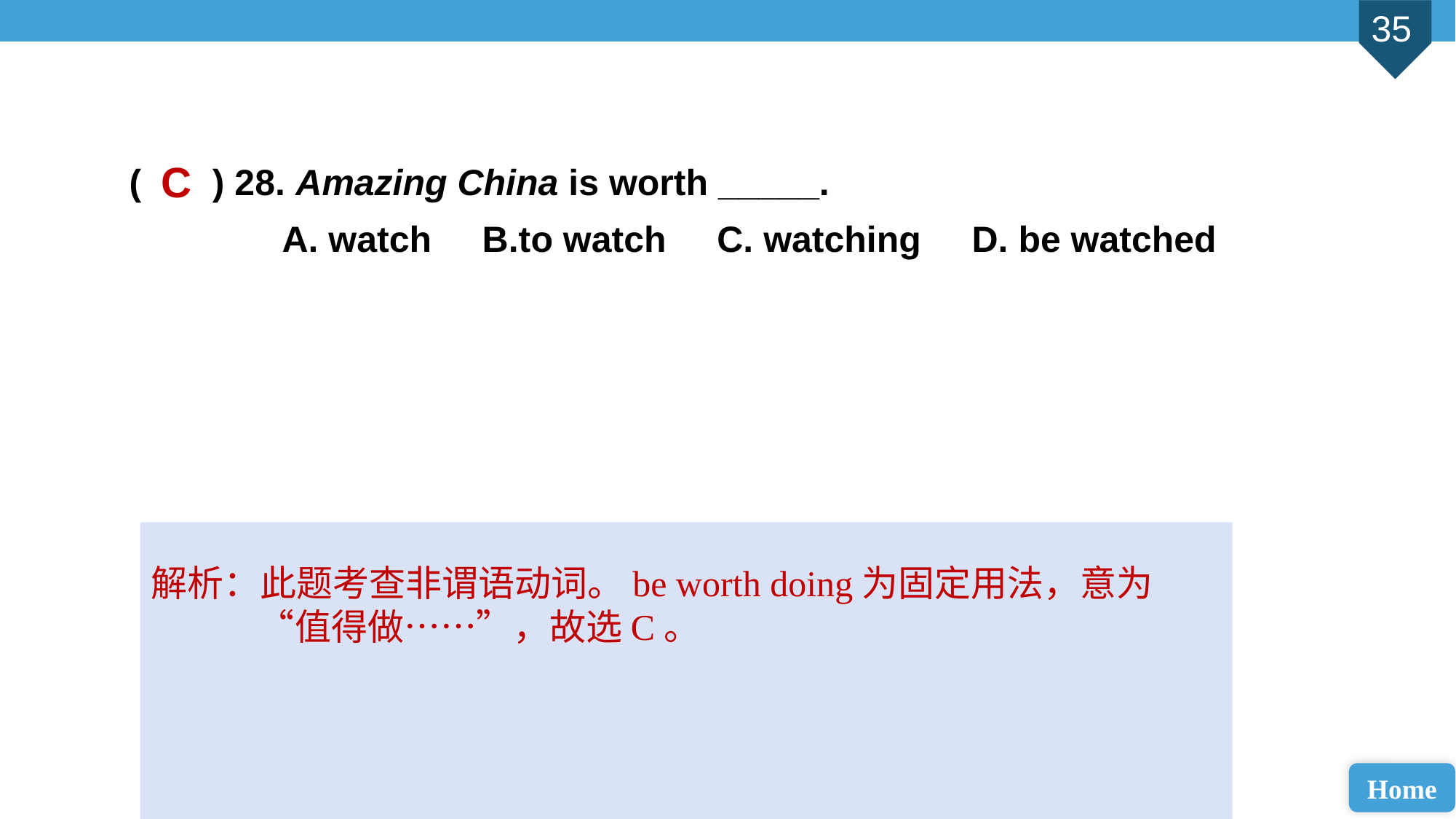

(       ) 28. Amazing China is worth _____.
               A. watch     B.to watch     C. watching     D. be watched
C

解析：此题考查非谓语动词。be worth doing为固定用法，意为“值得做……”，故选C。